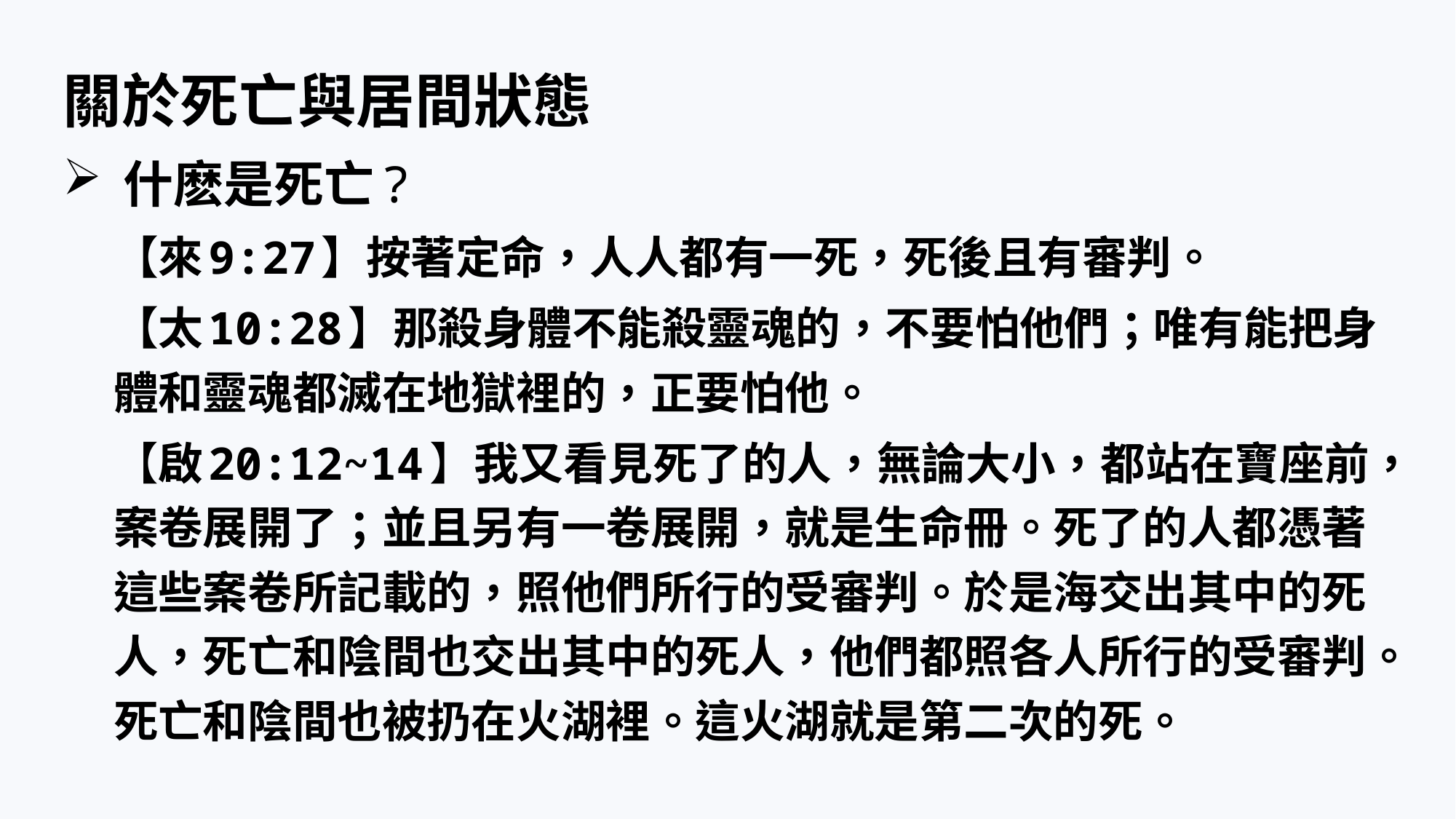

關於死亡與居間狀態
什麽是死亡?
【來9:27】按著定命，人人都有一死，死後且有審判。
【太10:28】那殺身體不能殺靈魂的，不要怕他們；唯有能把身體和靈魂都滅在地獄裡的，正要怕他。
【啟20:12~14】我又看見死了的人，無論大小，都站在寶座前，案卷展開了；並且另有一卷展開，就是生命冊。死了的人都憑著這些案卷所記載的，照他們所行的受審判。於是海交出其中的死人，死亡和陰間也交出其中的死人，他們都照各人所行的受審判。死亡和陰間也被扔在火湖裡。這火湖就是第二次的死。